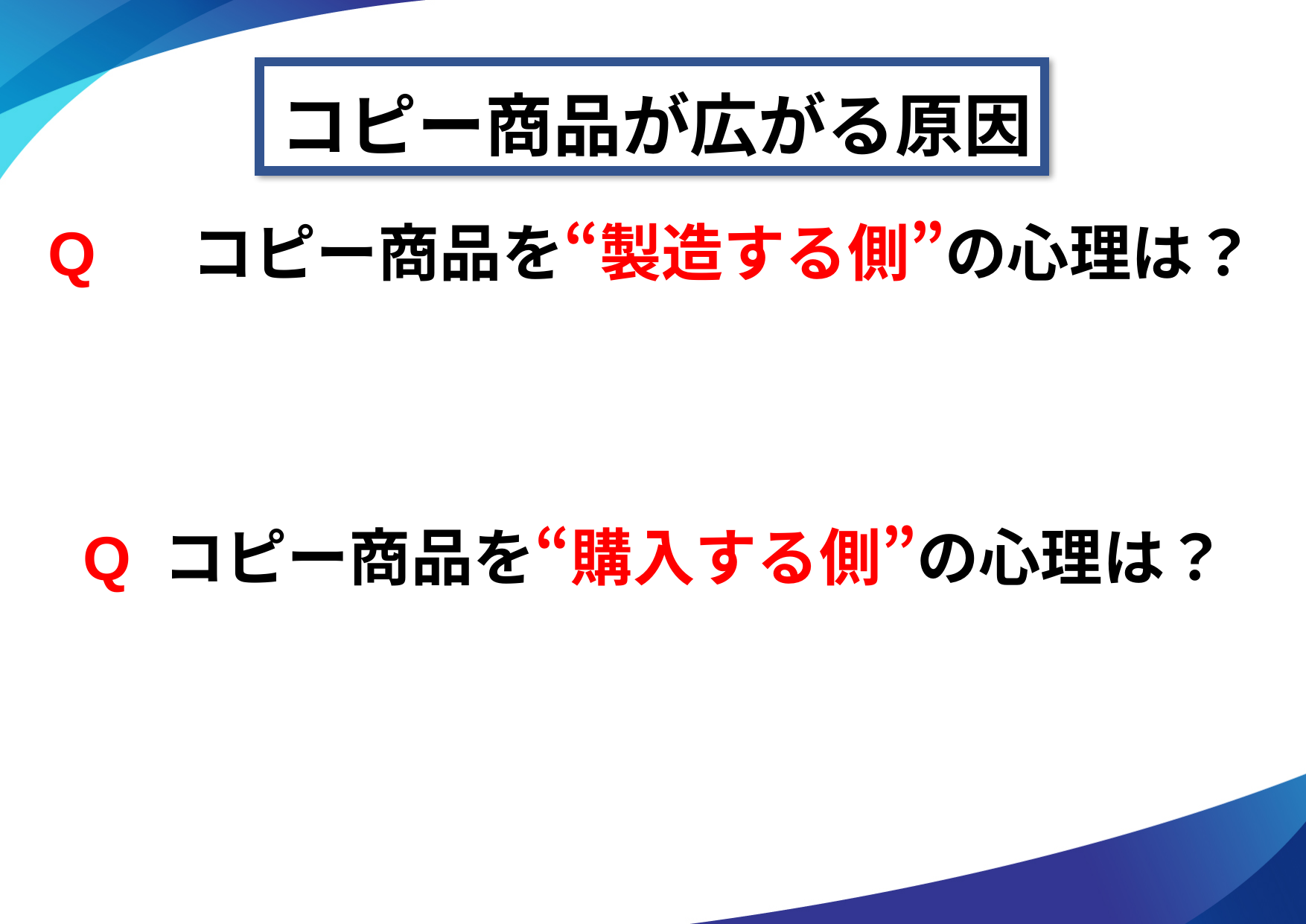

コピー商品が広がる原因
Q	 コピー商品を“製造する側”の心理は？
Q コピー商品を“購入する側”の心理は？